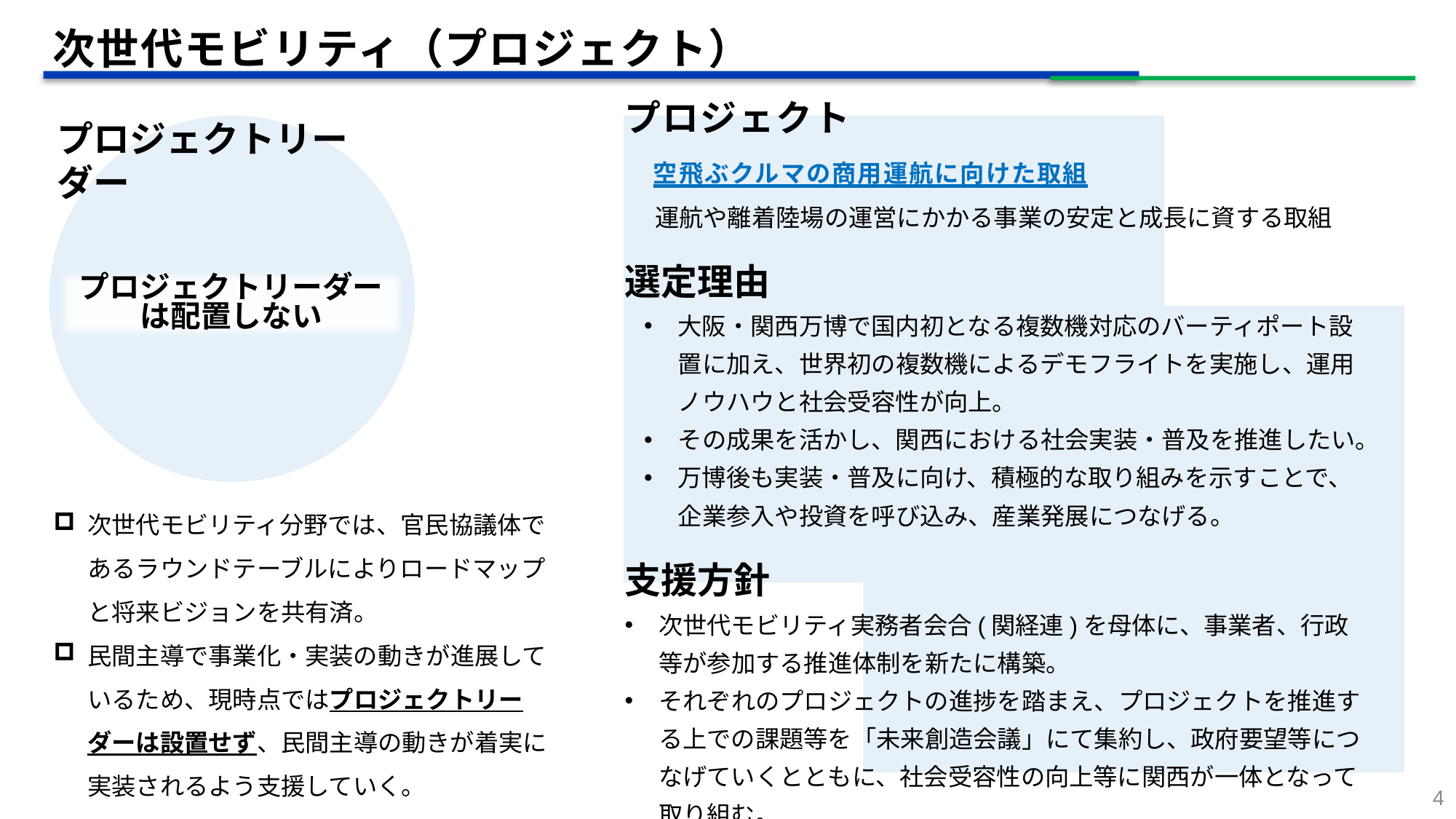

次世代モビリティ（プロジェクト）
プロジェクト
　空飛ぶクルマの商用運航に向けた取組
 運航や離着陸場の運営にかかる事業の安定と成長に資する取組
プロジェクトリーダー

選定理由
大阪・関西万博で国内初となる複数機対応のバーティポート設置に加え、世界初の複数機によるデモフライトを実施し、運用ノウハウと社会受容性が向上。
その成果を活かし、関西における社会実装・普及を推進したい。
万博後も実装・普及に向け、積極的な取り組みを示すことで、企業参入や投資を呼び込み、産業発展につなげる。
プロジェクトリーダーは配置しない
次世代モビリティ分野では、官民協議体であるラウンドテーブルによりロードマップと将来ビジョンを共有済。
民間主導で事業化・実装の動きが進展しているため、現時点ではプロジェクトリーダーは設置せず、民間主導の動きが着実に実装されるよう支援していく。
支援方針
次世代モビリティ実務者会合(関経連)を母体に、事業者、行政等が参加する推進体制を新たに構築。
それぞれのプロジェクトの進捗を踏まえ、プロジェクトを推進する上での課題等を「未来創造会議」にて集約し、政府要望等につなげていくとともに、社会受容性の向上等に関西が一体となって取り組む。